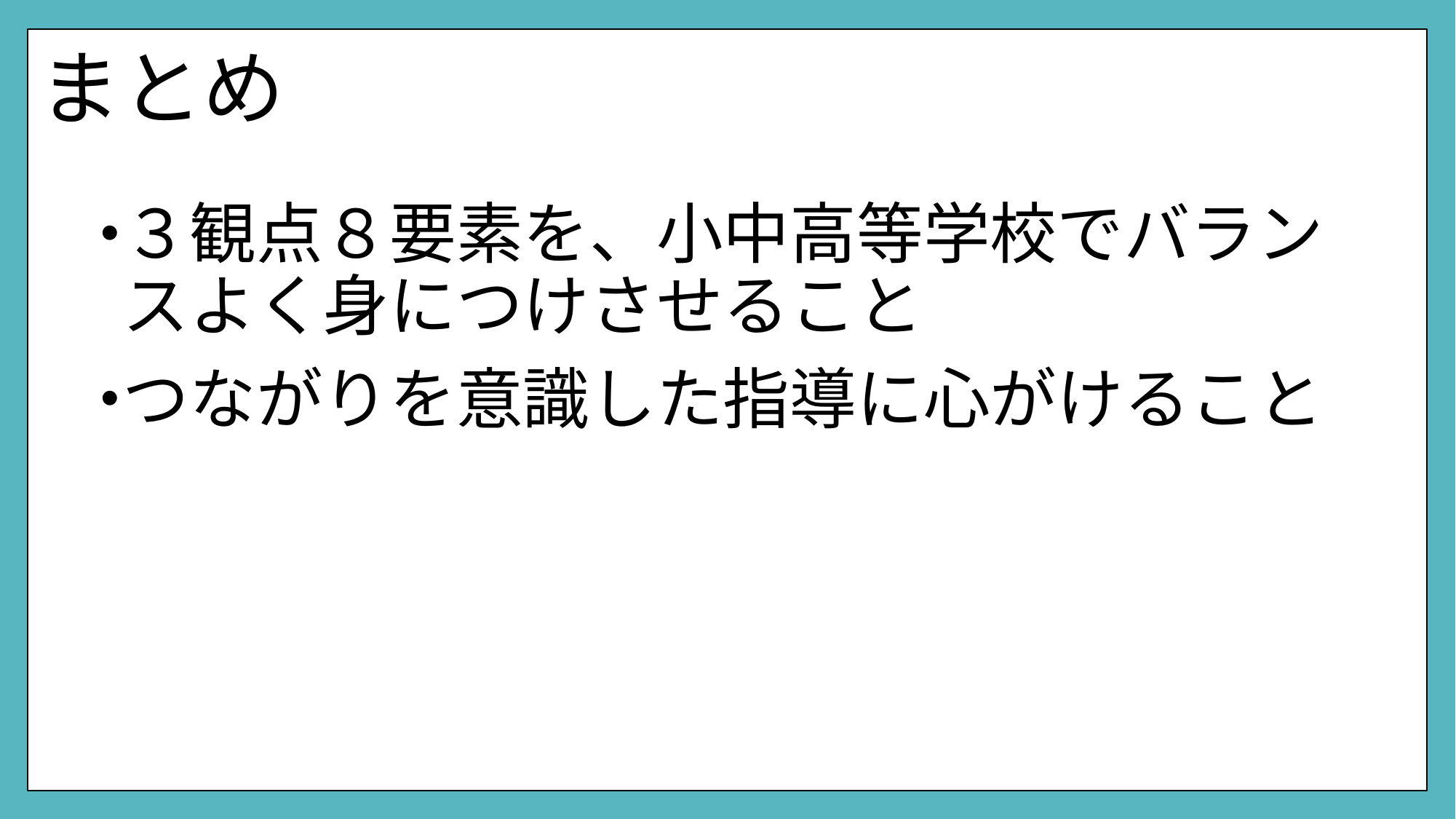

# まとめ
３観点８要素を、小中高等学校でバランスよく身につけさせること
つながりを意識した指導に心がけること